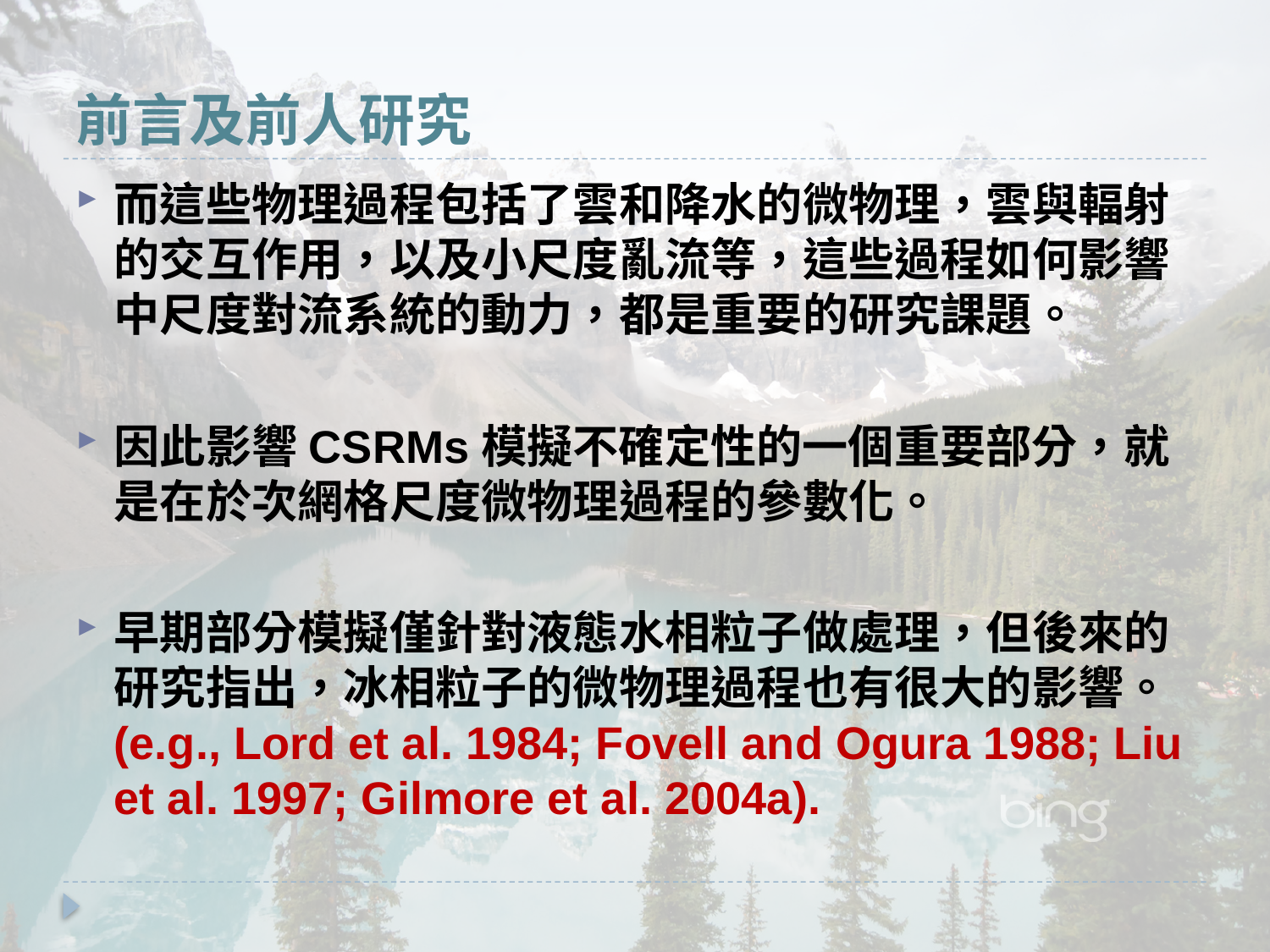

# 前言及前人研究
而這些物理過程包括了雲和降水的微物理，雲與輻射的交互作用，以及小尺度亂流等，這些過程如何影響中尺度對流系統的動力，都是重要的研究課題。

因此影響CSRMs模擬不確定性的一個重要部分，就是在於次網格尺度微物理過程的參數化。

早期部分模擬僅針對液態水相粒子做處理，但後來的研究指出，冰相粒子的微物理過程也有很大的影響。(e.g., Lord et al. 1984; Fovell and Ogura 1988; Liu et al. 1997; Gilmore et al. 2004a).